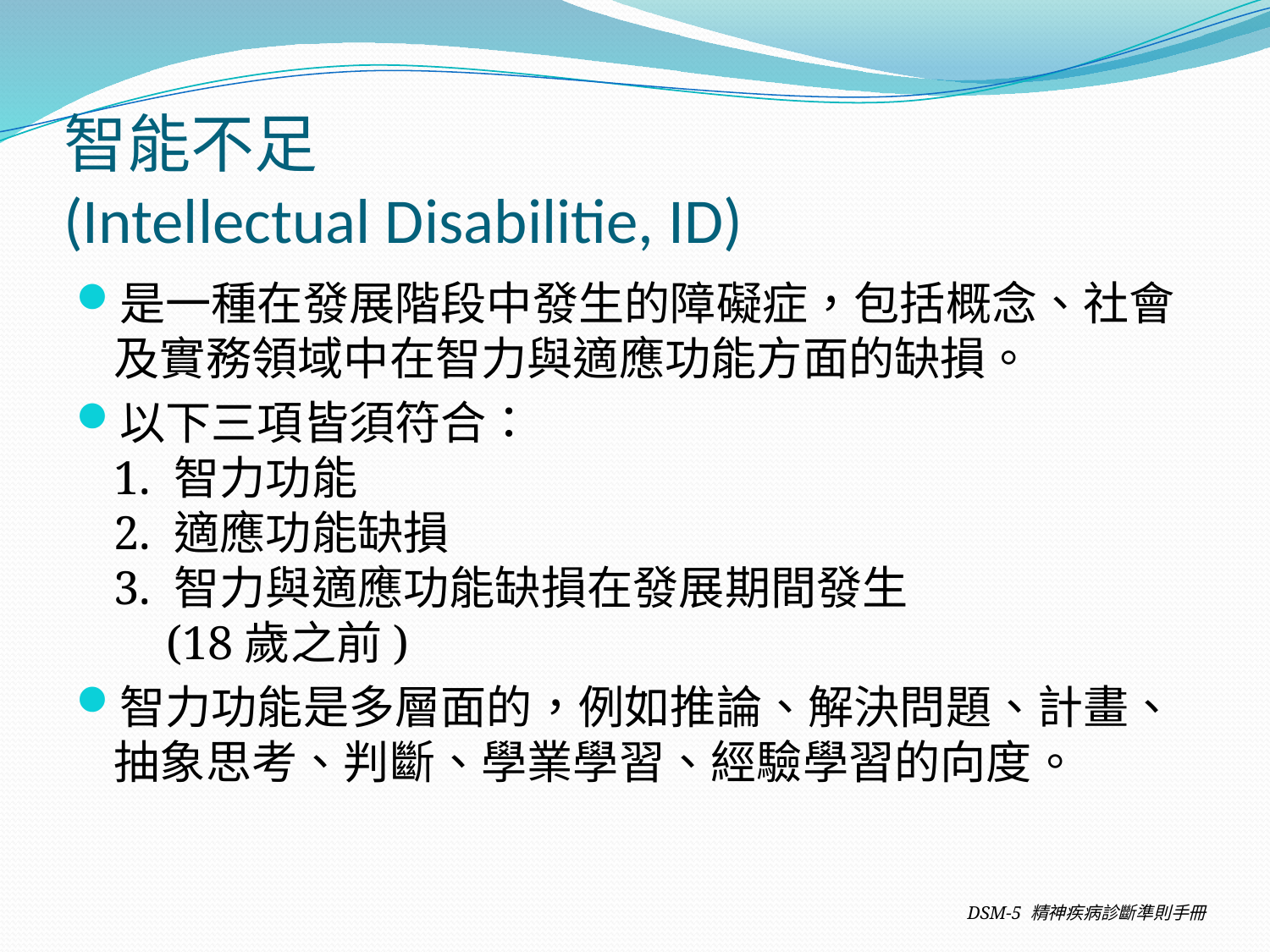

# 智能不足 (Intellectual Disabilitie, ID)
是一種在發展階段中發生的障礙症，包括概念、社會及實務領域中在智力與適應功能方面的缺損。
以下三項皆須符合：
1. 智力功能
2. 適應功能缺損
3. 智力與適應功能缺損在發展期間發生
    (18歲之前)
智力功能是多層面的，例如推論、解決問題、計畫、抽象思考、判斷、學業學習、經驗學習的向度。

DSM-5 精神疾病診斷準則手冊